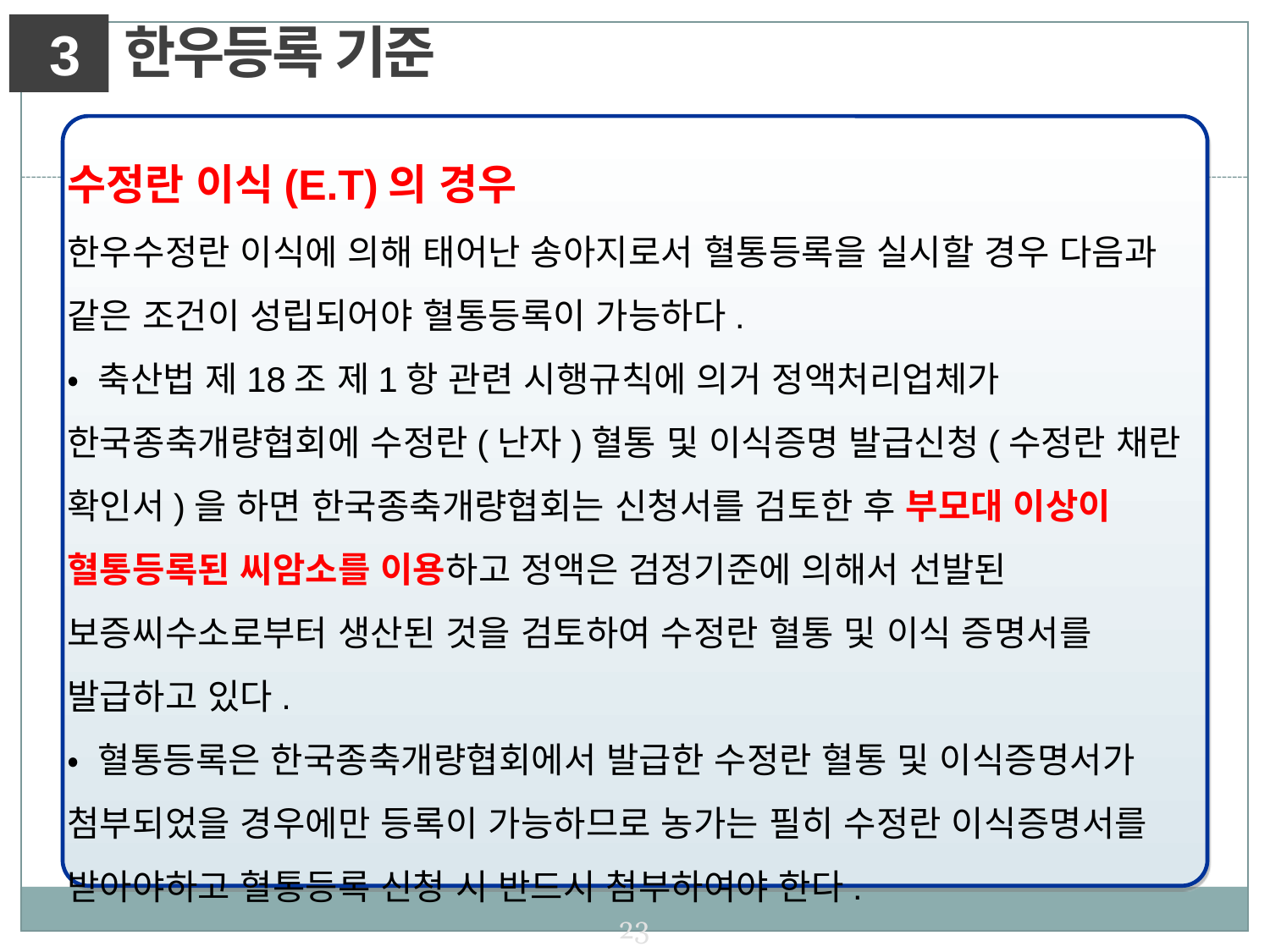

한우등록 기준
3

수정란 이식(E.T)의 경우
한우수정란 이식에 의해 태어난 송아지로서 혈통등록을 실시할 경우 다음과 같은 조건이 성립되어야 혈통등록이 가능하다.
• 축산법 제18조 제1항 관련 시행규칙에 의거 정액처리업체가 한국종축개량협회에 수정란(난자)혈통 및 이식증명 발급신청(수정란 채란 확인서)을 하면 한국종축개량협회는 신청서를 검토한 후 부모대 이상이 혈통등록된 씨암소를 이용하고 정액은 검정기준에 의해서 선발된 보증씨수소로부터 생산된 것을 검토하여 수정란 혈통 및 이식 증명서를 발급하고 있다.
• 혈통등록은 한국종축개량협회에서 발급한 수정란 혈통 및 이식증명서가 첨부되었을 경우에만 등록이 가능하므로 농가는 필히 수정란 이식증명서를 받아야하고 혈통등록 신청 시 반드시 첨부하여야 한다.
23